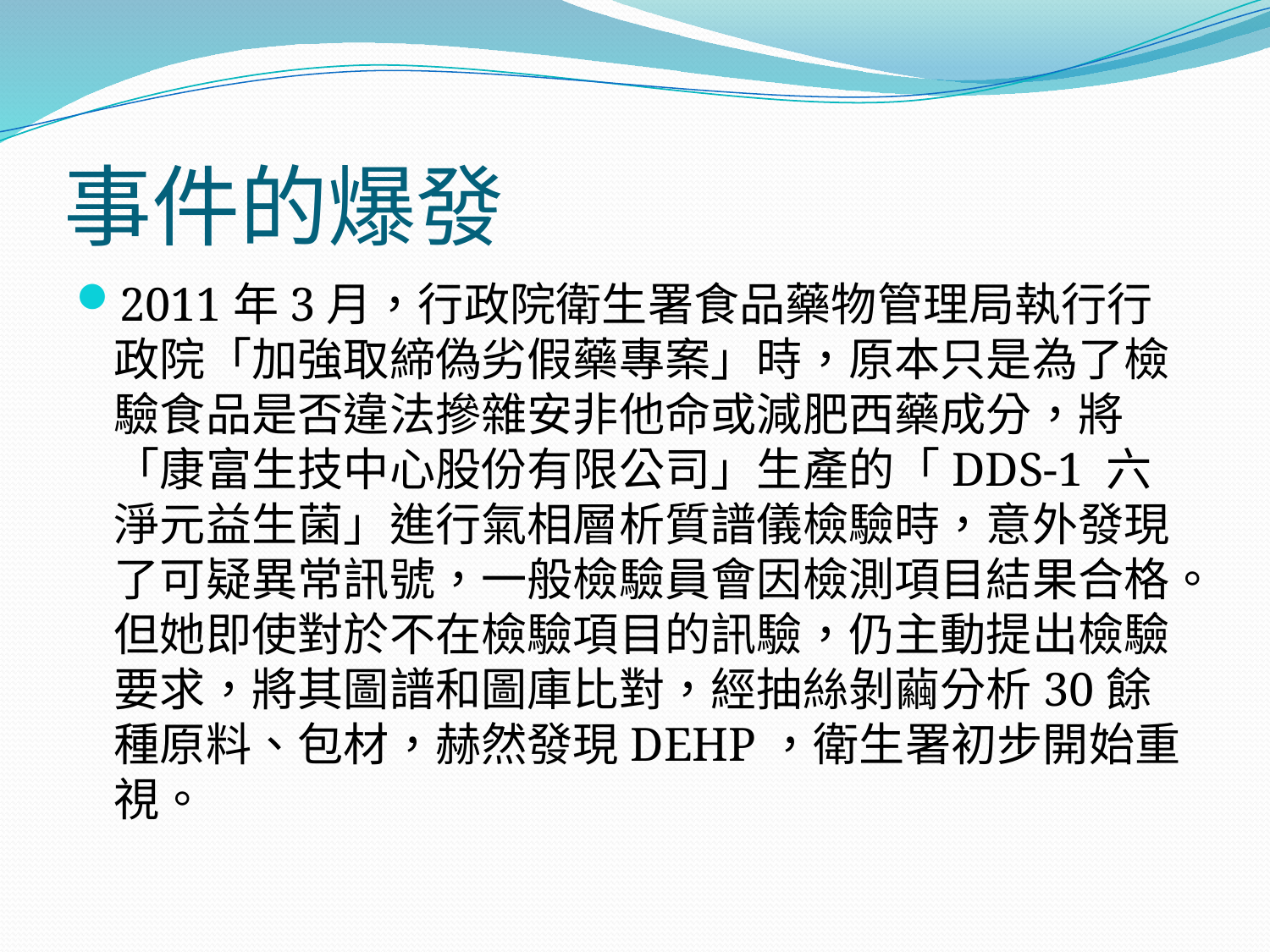

# 事件的爆發
2011年3月，行政院衛生署食品藥物管理局執行行政院「加強取締偽劣假藥專案」時，原本只是為了檢驗食品是否違法摻雜安非他命或減肥西藥成分，將「康富生技中心股份有限公司」生產的「DDS-1 六淨元益生菌」進行氣相層析質譜儀檢驗時，意外發現了可疑異常訊號，一般檢驗員會因檢測項目結果合格。但她即使對於不在檢驗項目的訊驗，仍主動提出檢驗要求，將其圖譜和圖庫比對，經抽絲剝繭分析30餘種原料、包材，赫然發現DEHP，衛生署初步開始重視。